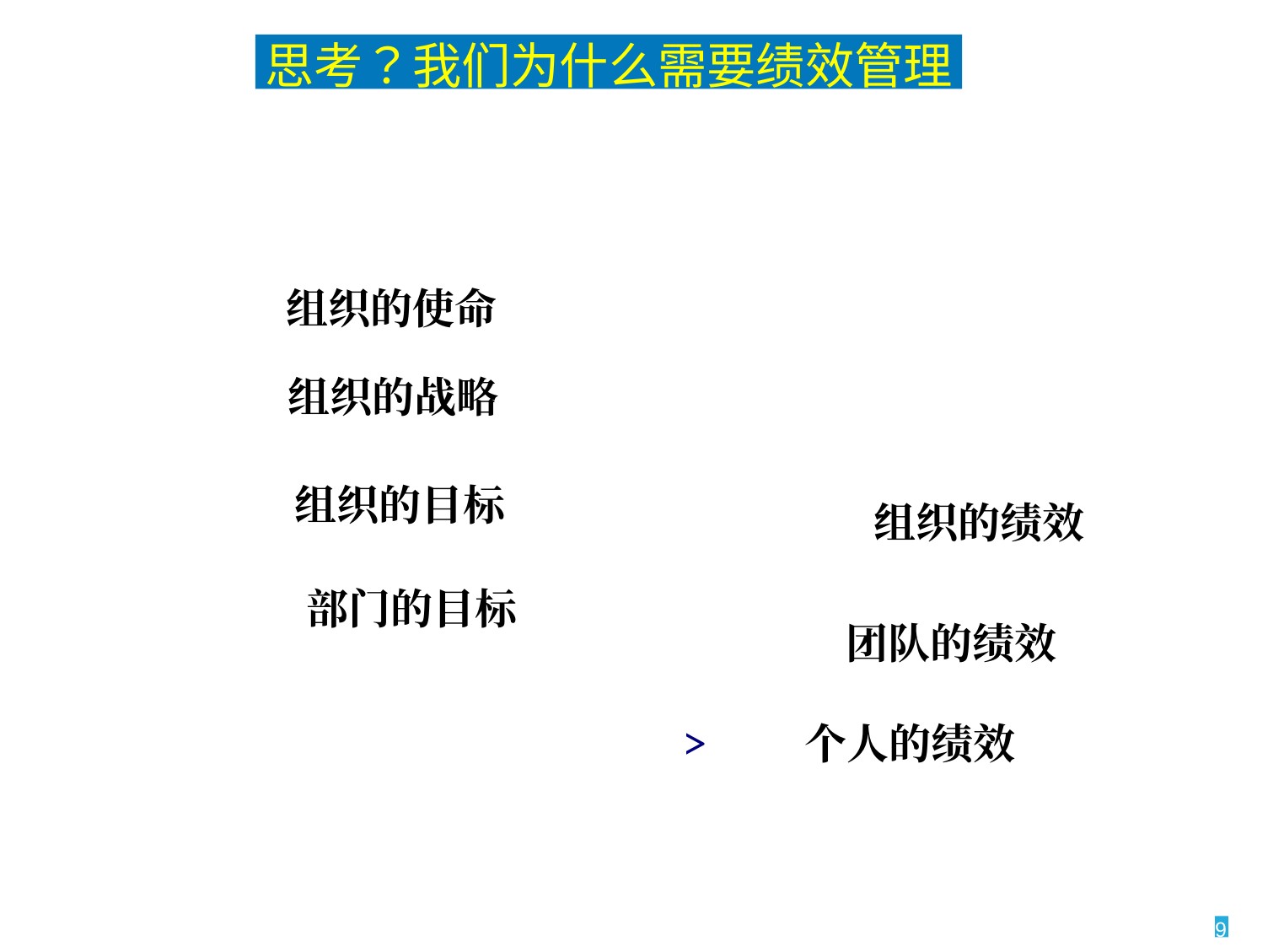

思考？我们为什么需要绩效管理
组织的使命
组织的战略
组织的目标
组织的绩效
部门的目标
团队的绩效
>        个人的绩效
9